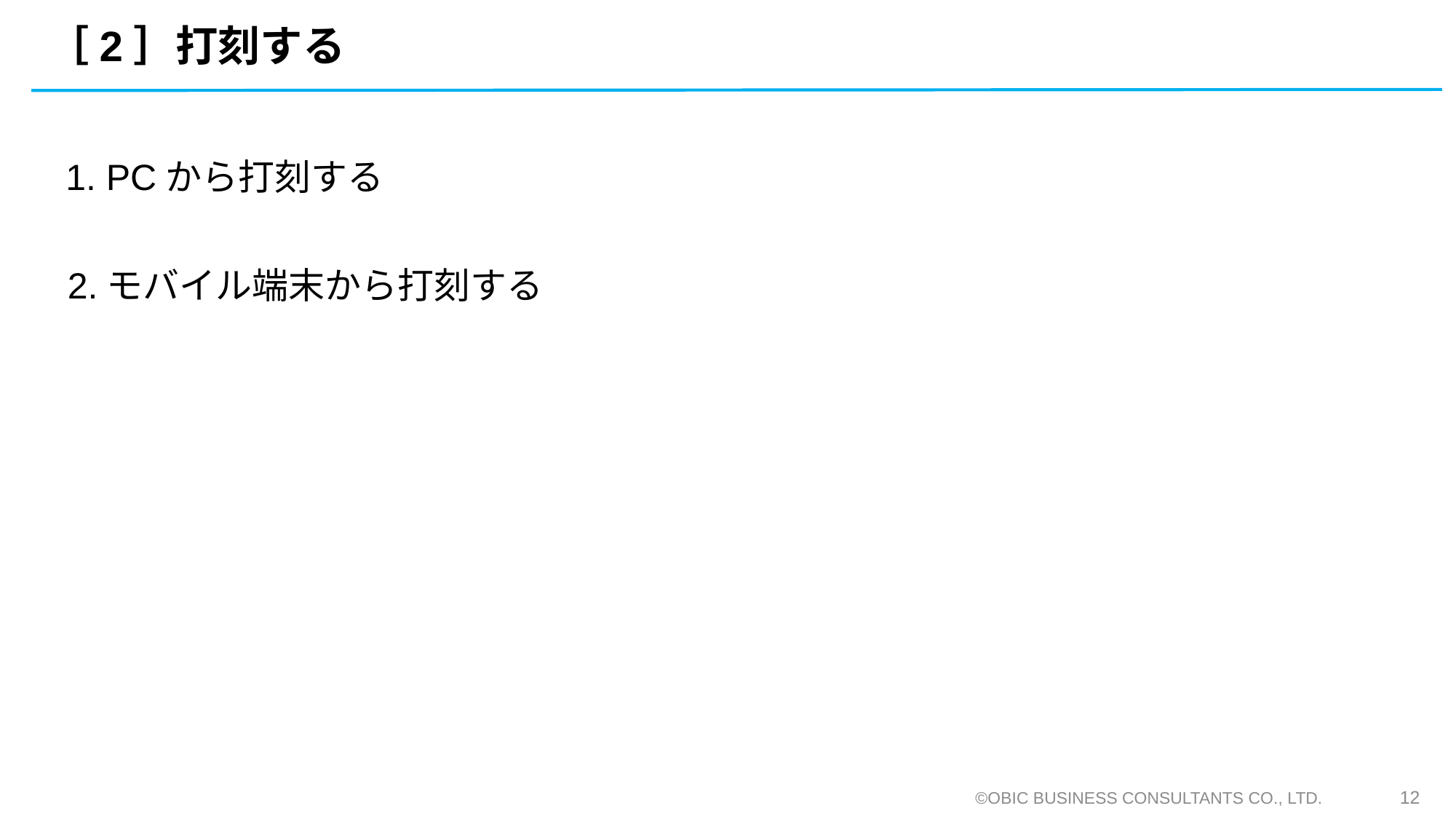

# ［2］打刻する

 1. PCから打刻する

 2.モバイル端末から打刻する

©OBIC BUSINESS CONSULTANTS CO., LTD.
12